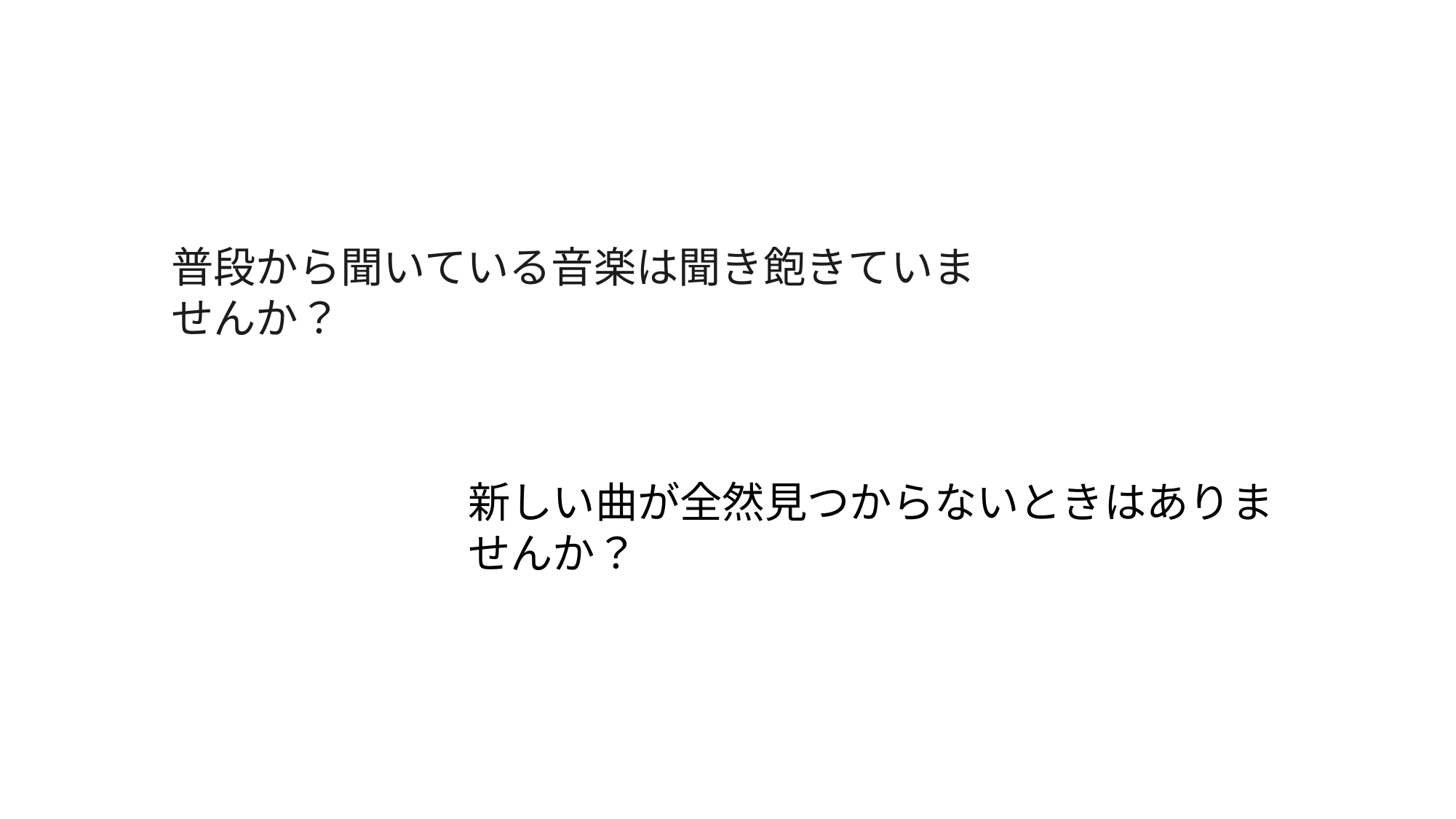

普段から聞いている音楽は聞き飽きていませんか？
新しい曲が全然見つからないときはありませんか？